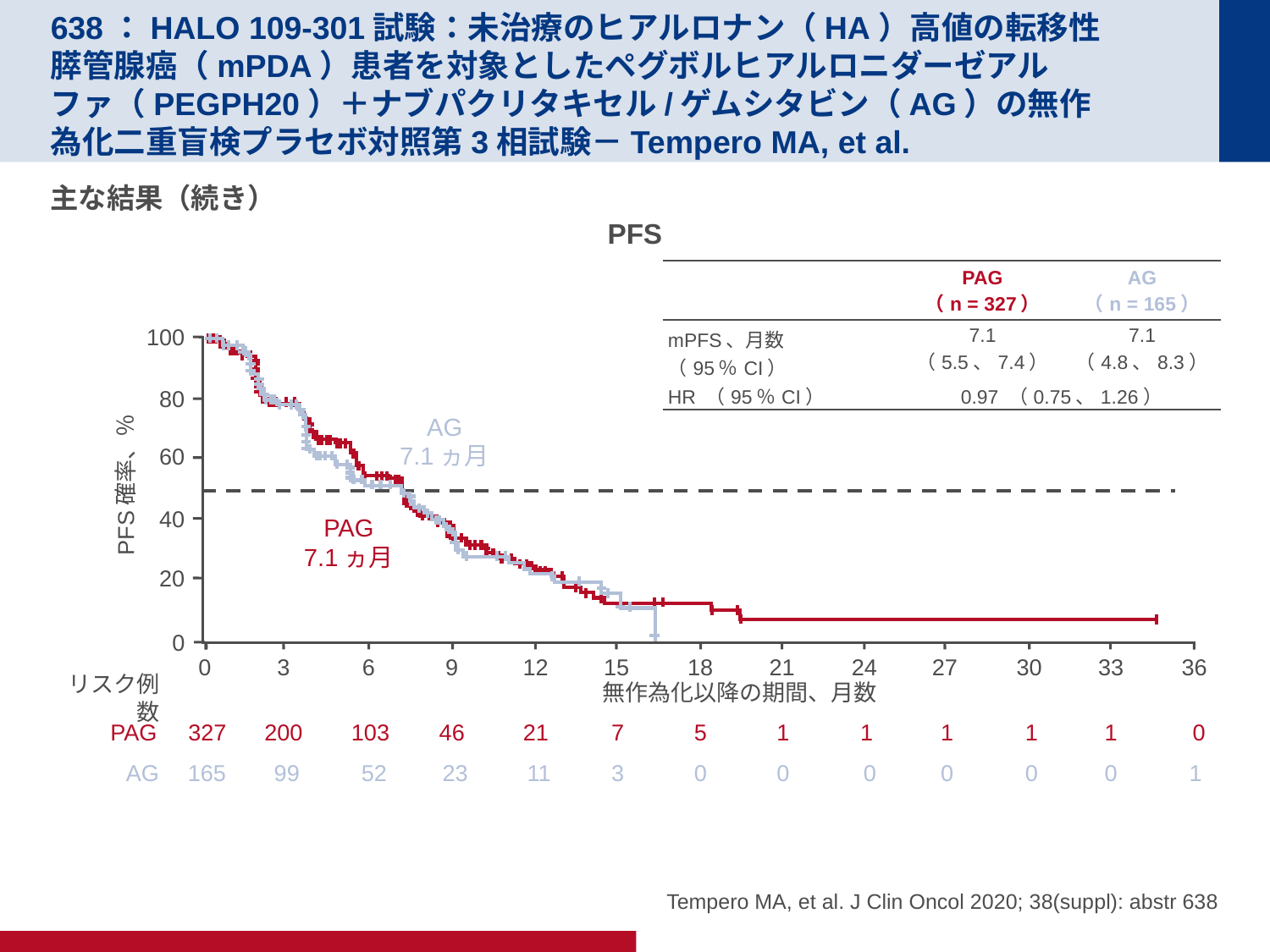

# 638：HALO 109-301試験：未治療のヒアルロナン（HA）高値の転移性膵管腺癌（mPDA）患者を対象としたペグボルヒアルロニダーゼアルファ（PEGPH20）＋ナブパクリタキセル/ゲムシタビン（AG）の無作為化二重盲検プラセボ対照第3相試験－Tempero MA, et al.
主な結果（続き）
PFS
|  | PAG （n = 327） | AG （n = 165） |
| --- | --- | --- |
| mPFS、月数（95％CI） | 7.1 （5.5、7.4） | 7.1 （4.8、8.3） |
| HR （95％CI） | 0.97 （0.75、1.26） |  |
100

80

AG
7.1ヵ月

60

PFS確率、％
40
PAG
7.1ヵ月

20

0

0
3
6
9
12
15
18
21
24
27
30
33
36
無作為化以降の期間、月数
リスク例数
PAG
327
200
103
46
21
7
5
1
1
1
1
1
 0
AG
165
 99
 52
 23
 11
3
0
0
 0
0
0
0
1
Tempero MA, et al. J Clin Oncol 2020; 38(suppl): abstr 638